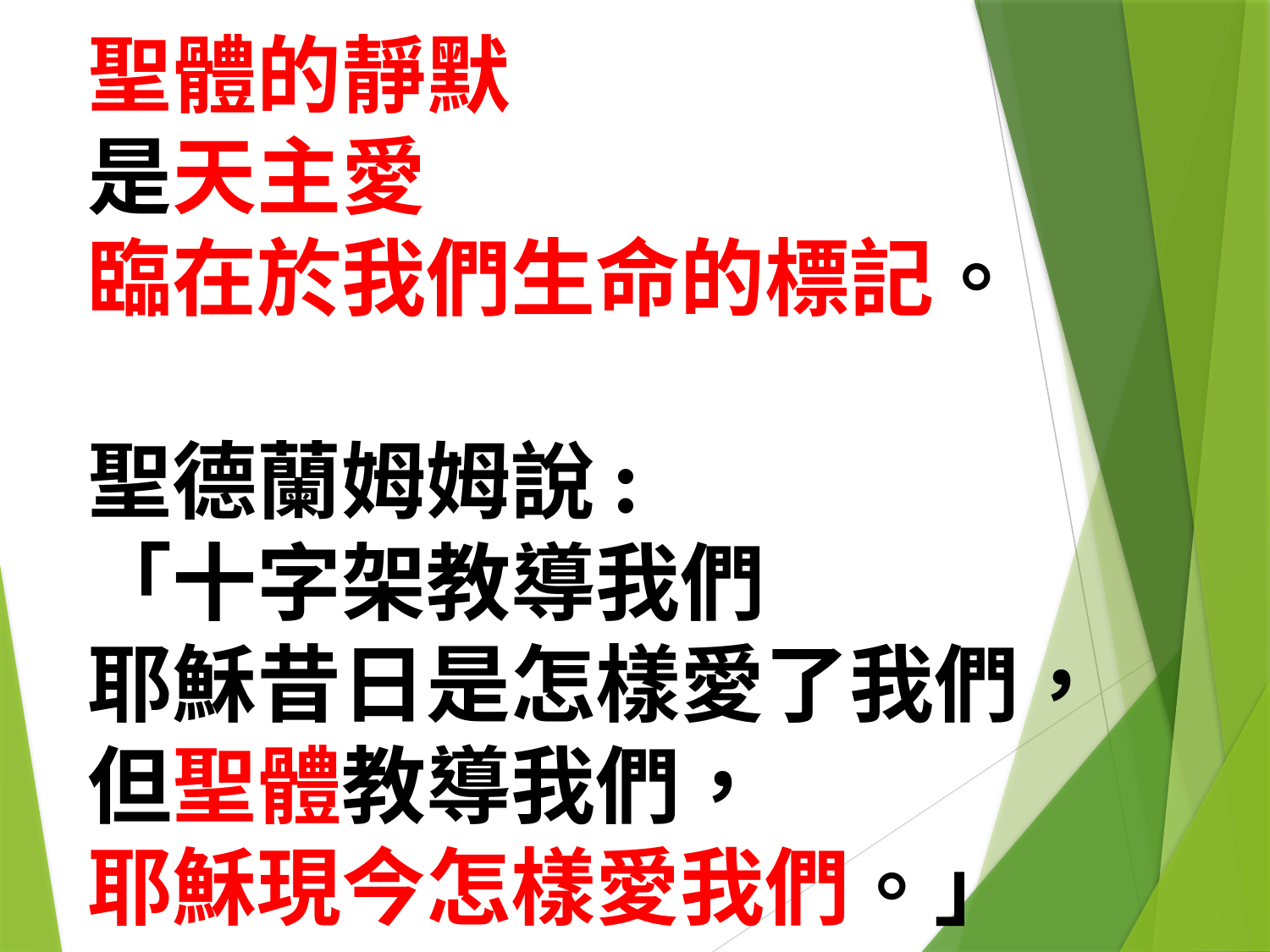

聖體的靜默
是天主愛
臨在於我們生命的標記。

聖德蘭姆姆說:
「十字架教導我們
耶穌昔日是怎樣愛了我們，
但聖體教導我們，
耶穌現今怎樣愛我們。」